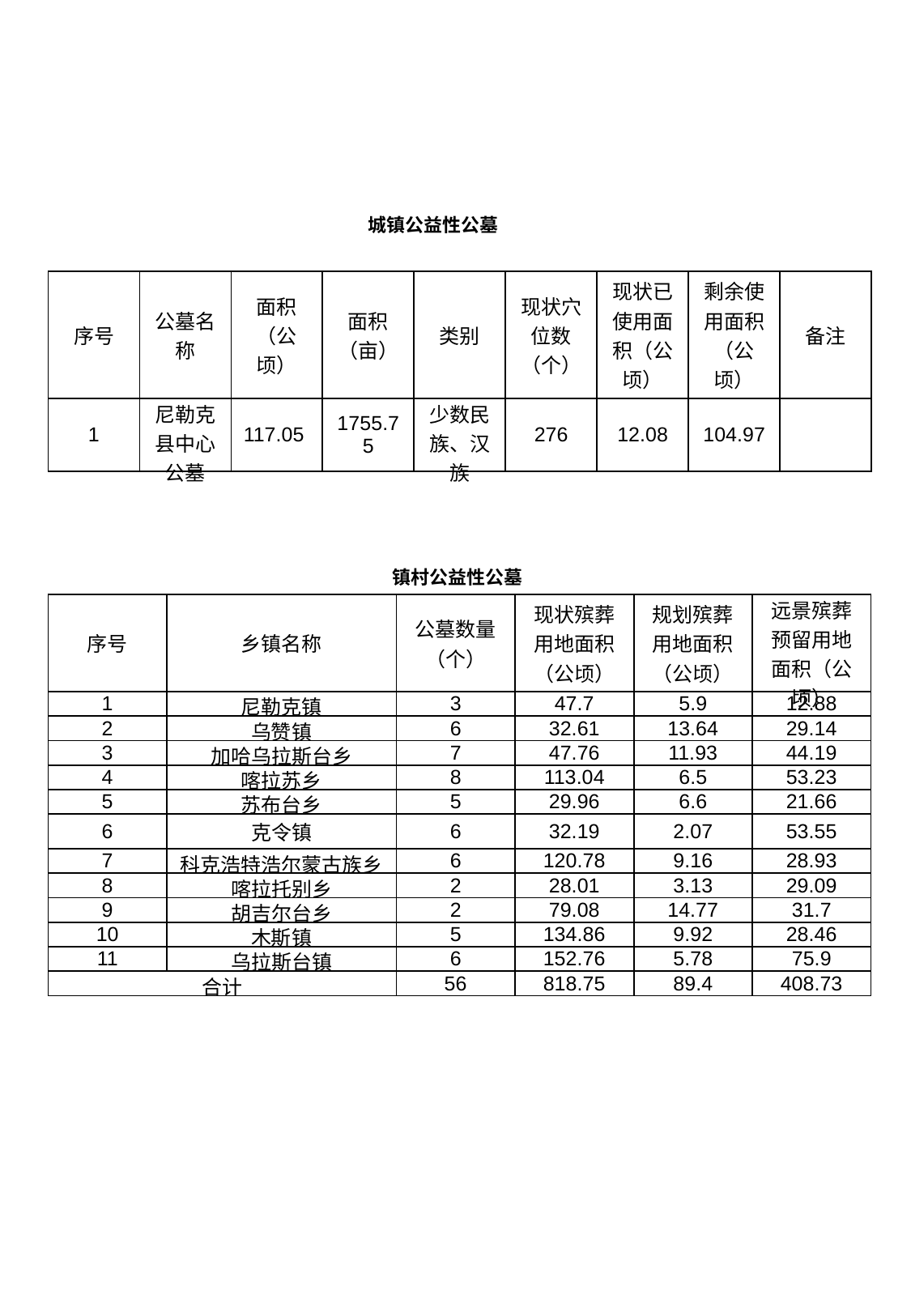

城镇公益性公墓
| 序号 | 公墓名称 | 面积（公顷） | 面积（亩） | 类别 | 现状穴位数（个） | 现状已使用面积（公顷） | 剩余使用面积（公顷） | 备注 |
| --- | --- | --- | --- | --- | --- | --- | --- | --- |
| 1 | 尼勒克县中心公墓 | 117.05 | 1755.75 | 少数民族、汉族 | 276 | 12.08 | 104.97 |  |
镇村公益性公墓
| 序号 | 乡镇名称 | 公墓数量（个） | 现状殡葬用地面积（公顷） | 规划殡葬用地面积（公顷） | 远景殡葬预留用地面积（公顷） |
| --- | --- | --- | --- | --- | --- |
| 1 | 尼勒克镇 | 3 | 47.7 | 5.9 | 12.88 |
| 2 | 乌赞镇 | 6 | 32.61 | 13.64 | 29.14 |
| 3 | 加哈乌拉斯台乡 | 7 | 47.76 | 11.93 | 44.19 |
| 4 | 喀拉苏乡 | 8 | 113.04 | 6.5 | 53.23 |
| 5 | 苏布台乡 | 5 | 29.96 | 6.6 | 21.66 |
| 6 | 克令镇 | 6 | 32.19 | 2.07 | 53.55 |
| 7 | 科克浩特浩尔蒙古族乡 | 6 | 120.78 | 9.16 | 28.93 |
| 8 | 喀拉托别乡 | 2 | 28.01 | 3.13 | 29.09 |
| 9 | 胡吉尔台乡 | 2 | 79.08 | 14.77 | 31.7 |
| 10 | 木斯镇 | 5 | 134.86 | 9.92 | 28.46 |
| 11 | 乌拉斯台镇 | 6 | 152.76 | 5.78 | 75.9 |
| 合计 |  | 56 | 818.75 | 89.4 | 408.73 |